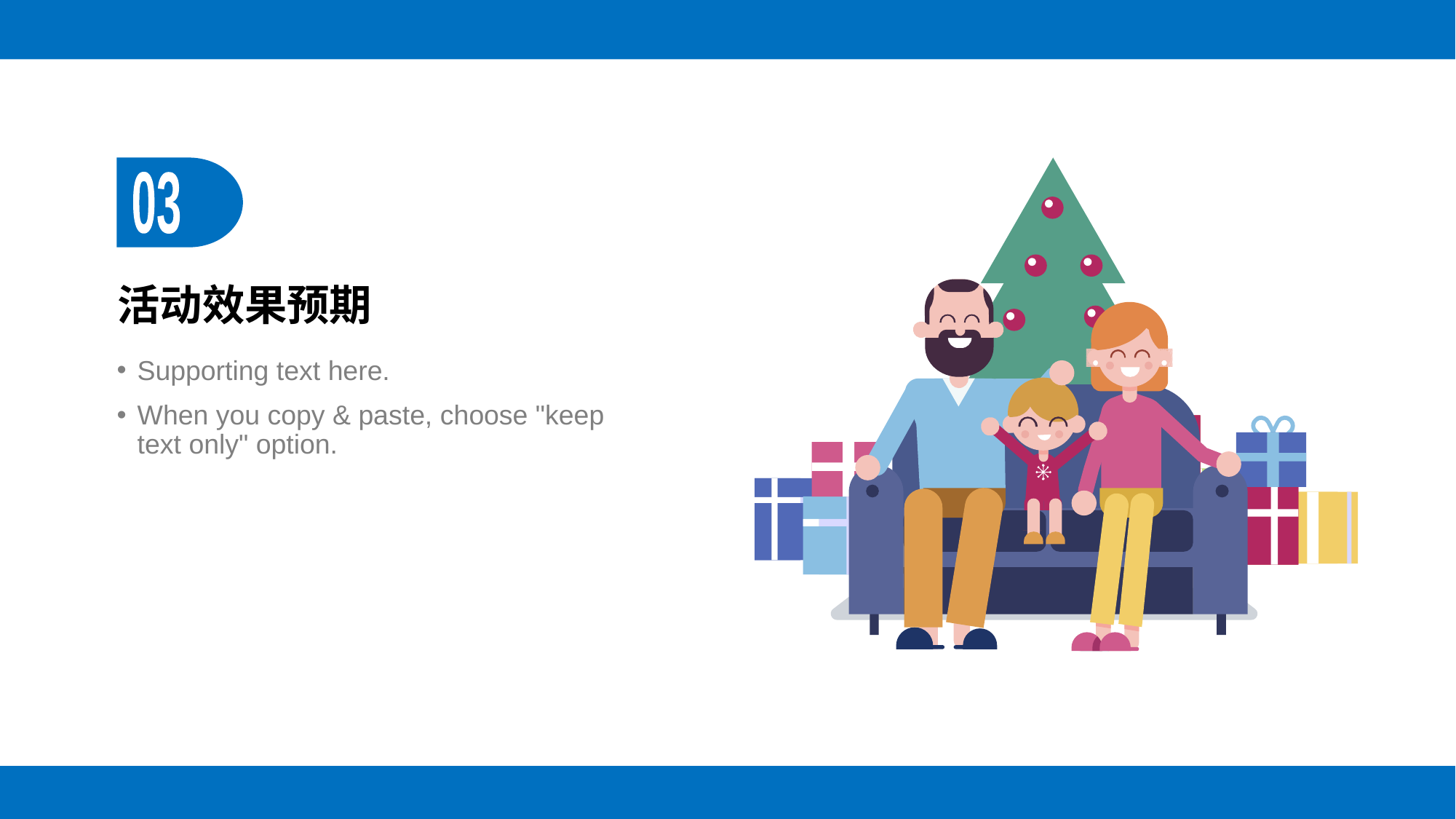

03
# 活动效果预期

Supporting text here.
When you copy & paste, choose "keep text only" option.